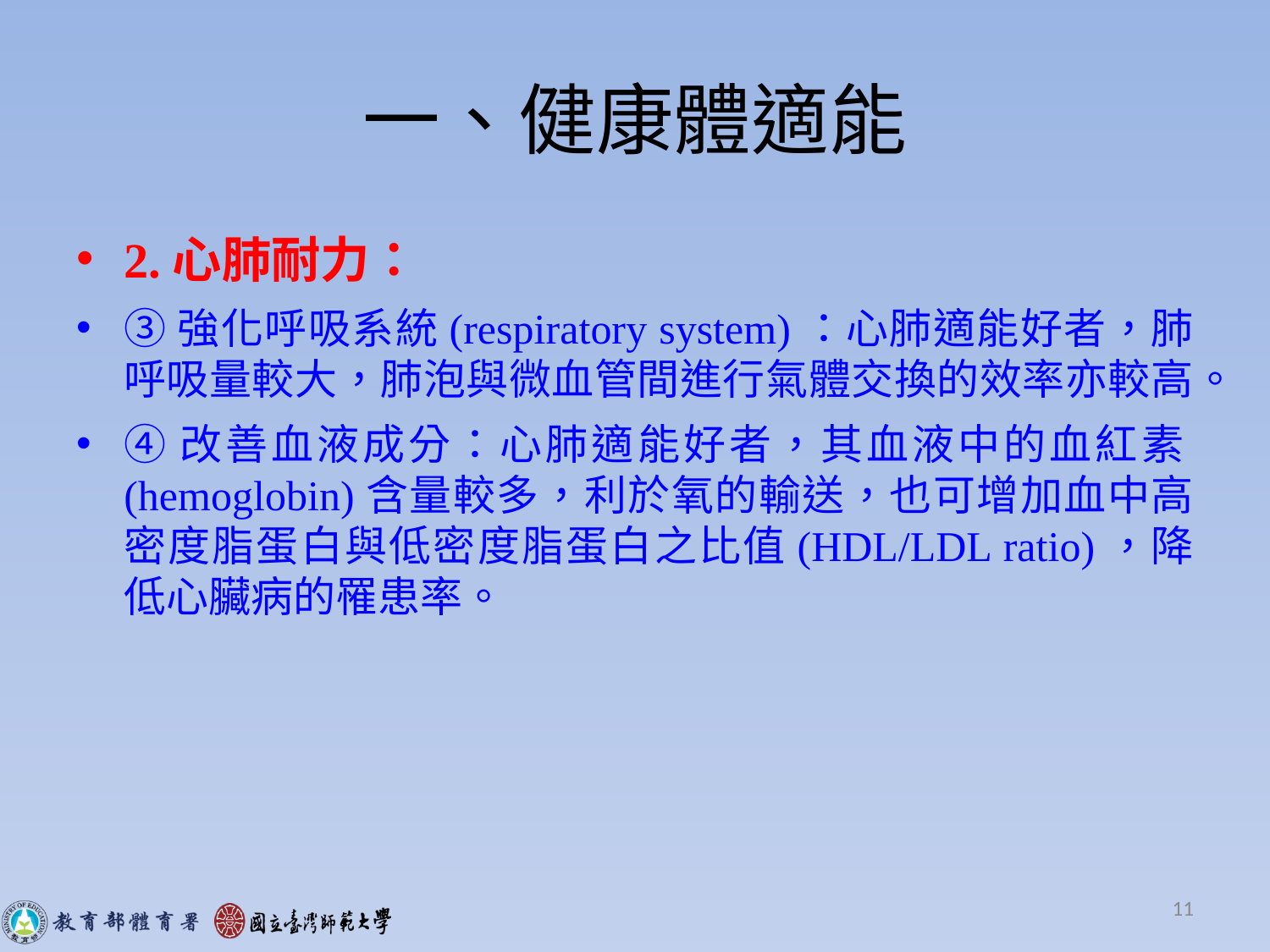

# 一、健康體適能
2.心肺耐力：
③強化呼吸系統(respiratory system)：心肺適能好者，肺呼吸量較大，肺泡與微血管間進行氣體交換的效率亦較高。
④改善血液成分：心肺適能好者，其血液中的血紅素(hemoglobin)含量較多，利於氧的輸送，也可增加血中高密度脂蛋白與低密度脂蛋白之比值(HDL/LDL ratio)，降低心臟病的罹患率。
11